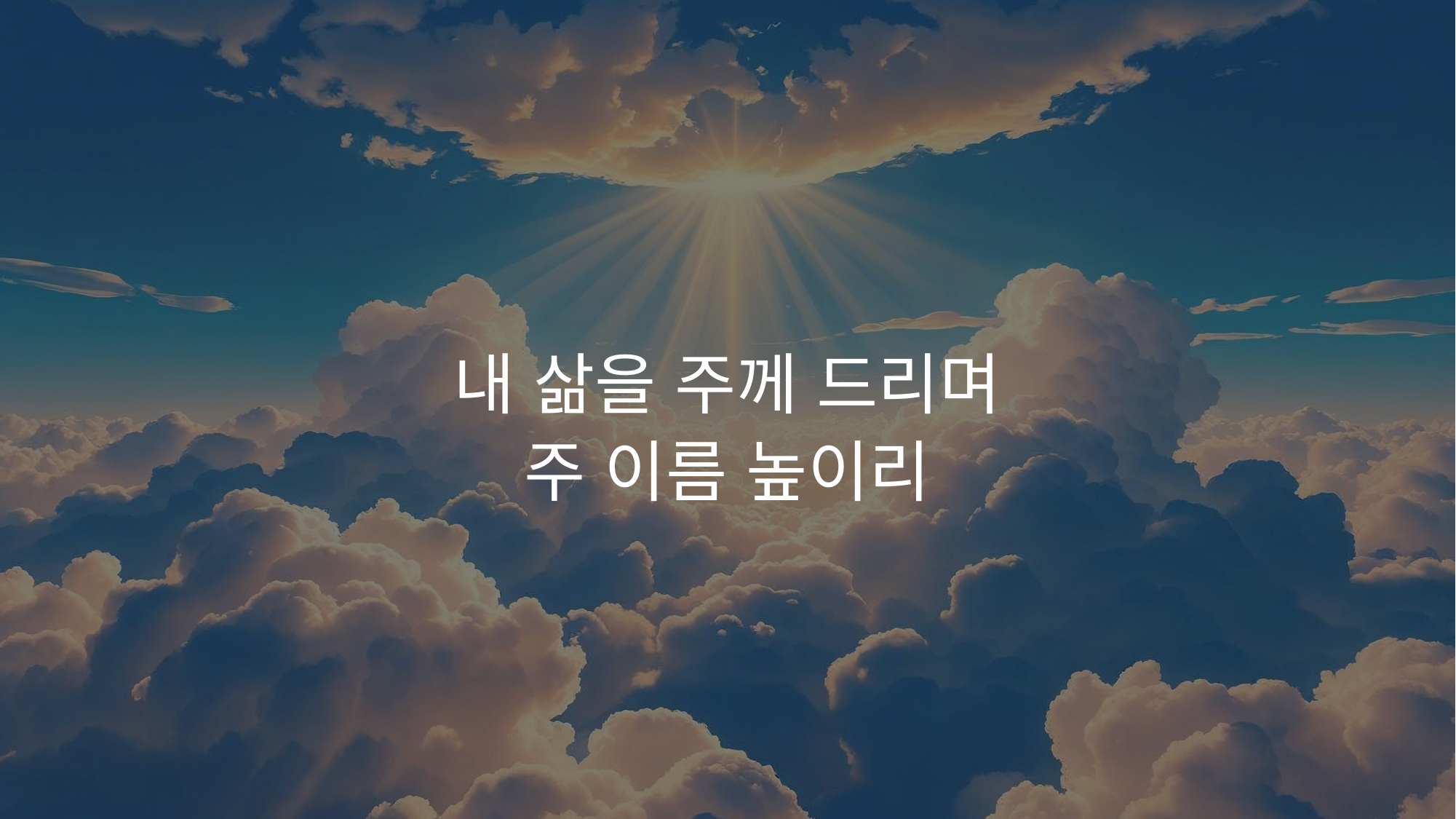

내 삶을 주께 드리며
주 이름 높이리